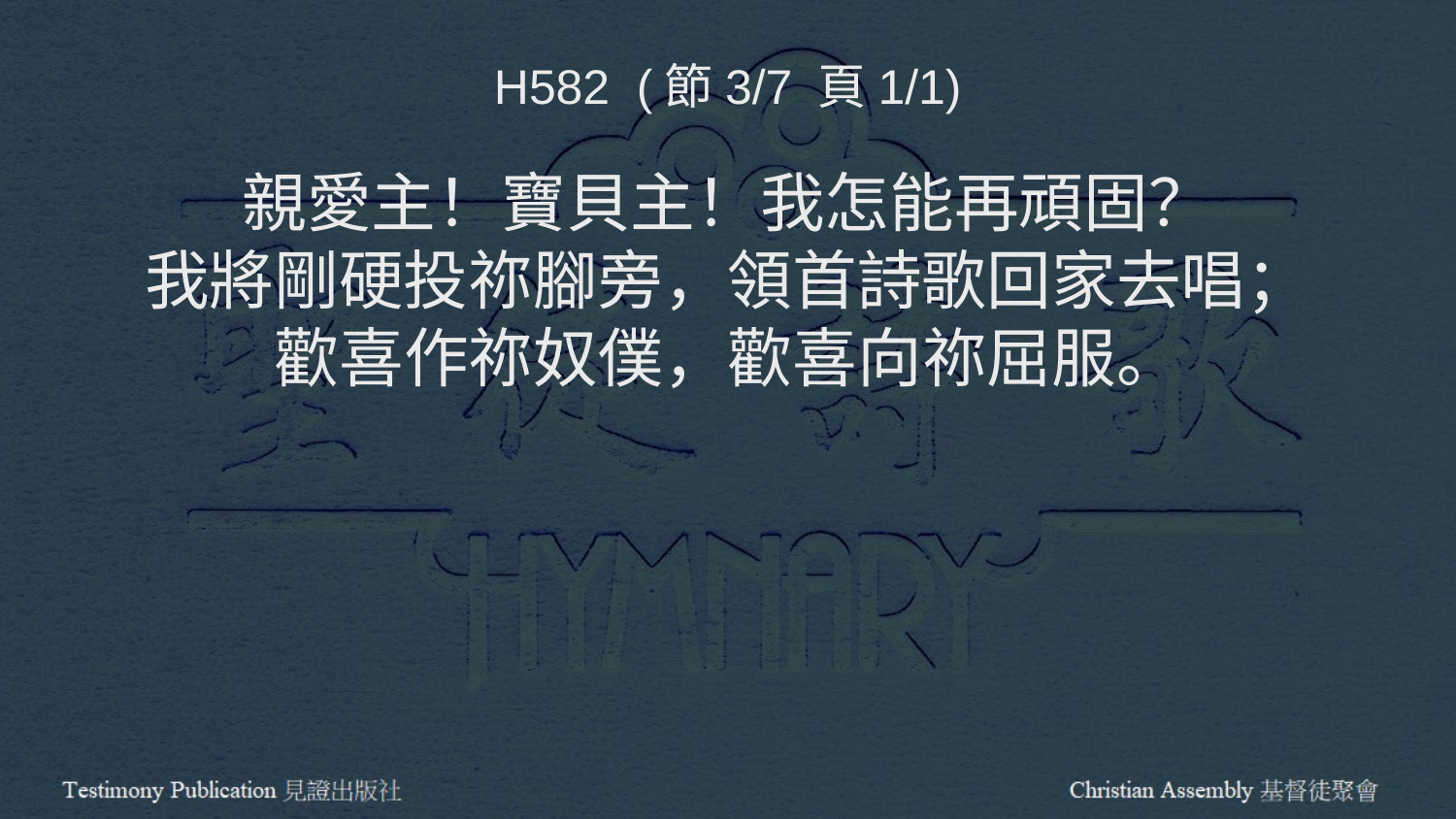

H582  (節3/7 頁1/1)

親愛主！寶貝主！我怎能再頑固？
我將剛硬投祢腳旁，領首詩歌回家去唱；
歡喜作祢奴僕，歡喜向祢屈服。